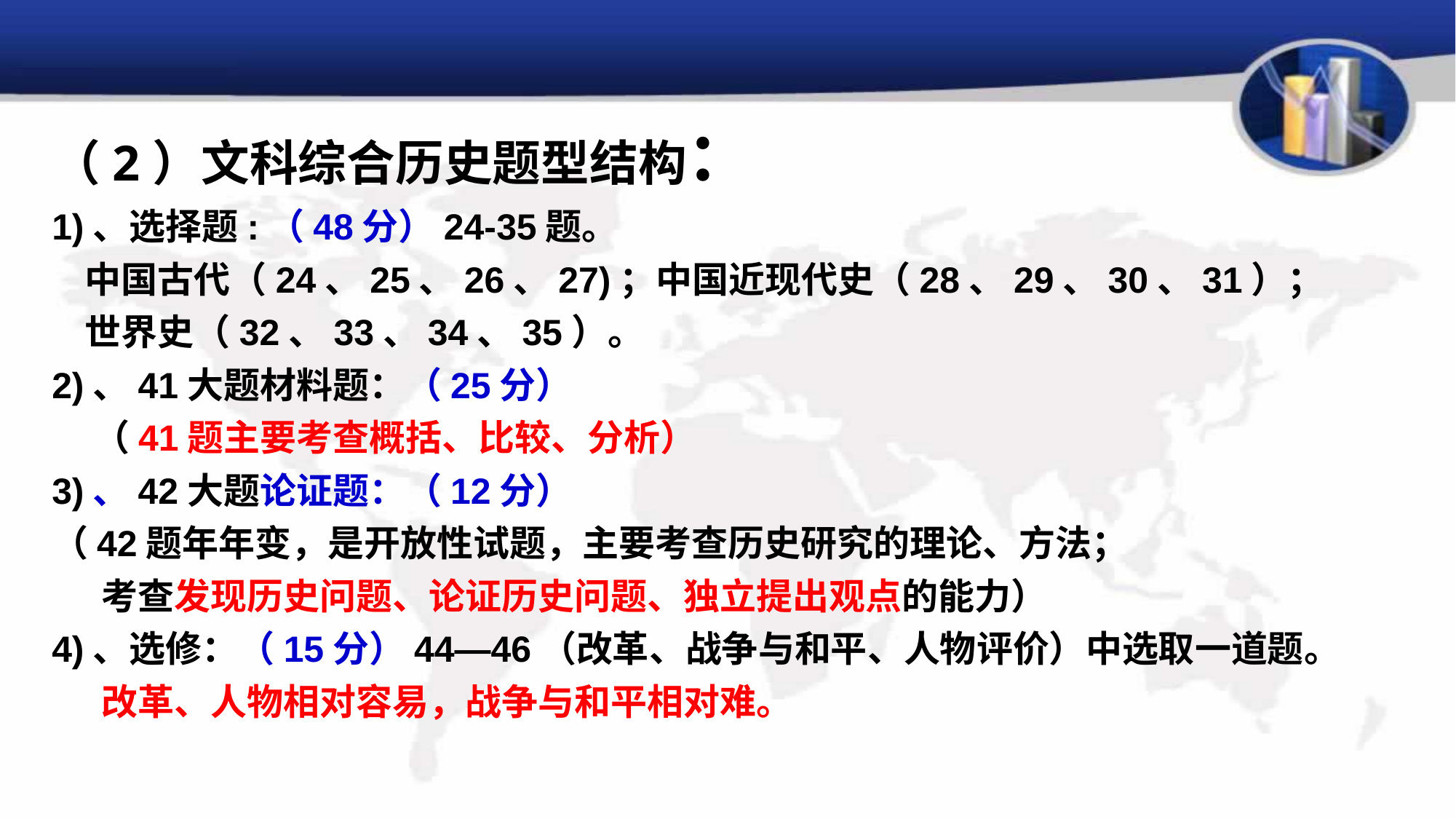

（2）文科综合历史题型结构：
1)、选择题:（48分）24-35题。
   中国古代（24、25、26、27)；中国近现代史（28、29、30、31）；
   世界史（32、33、34、35）。
2)、41大题材料题：（25分）
    （41题主要考查概括、比较、分析）
3)、42大题论证题：（12分）
（42题年年变，是开放性试题，主要考查历史研究的理论、方法；
     考查发现历史问题、论证历史问题、独立提出观点的能力）
4)、选修：（15分）44—46（改革、战争与和平、人物评价）中选取一道题。
     改革、人物相对容易，战争与和平相对难。